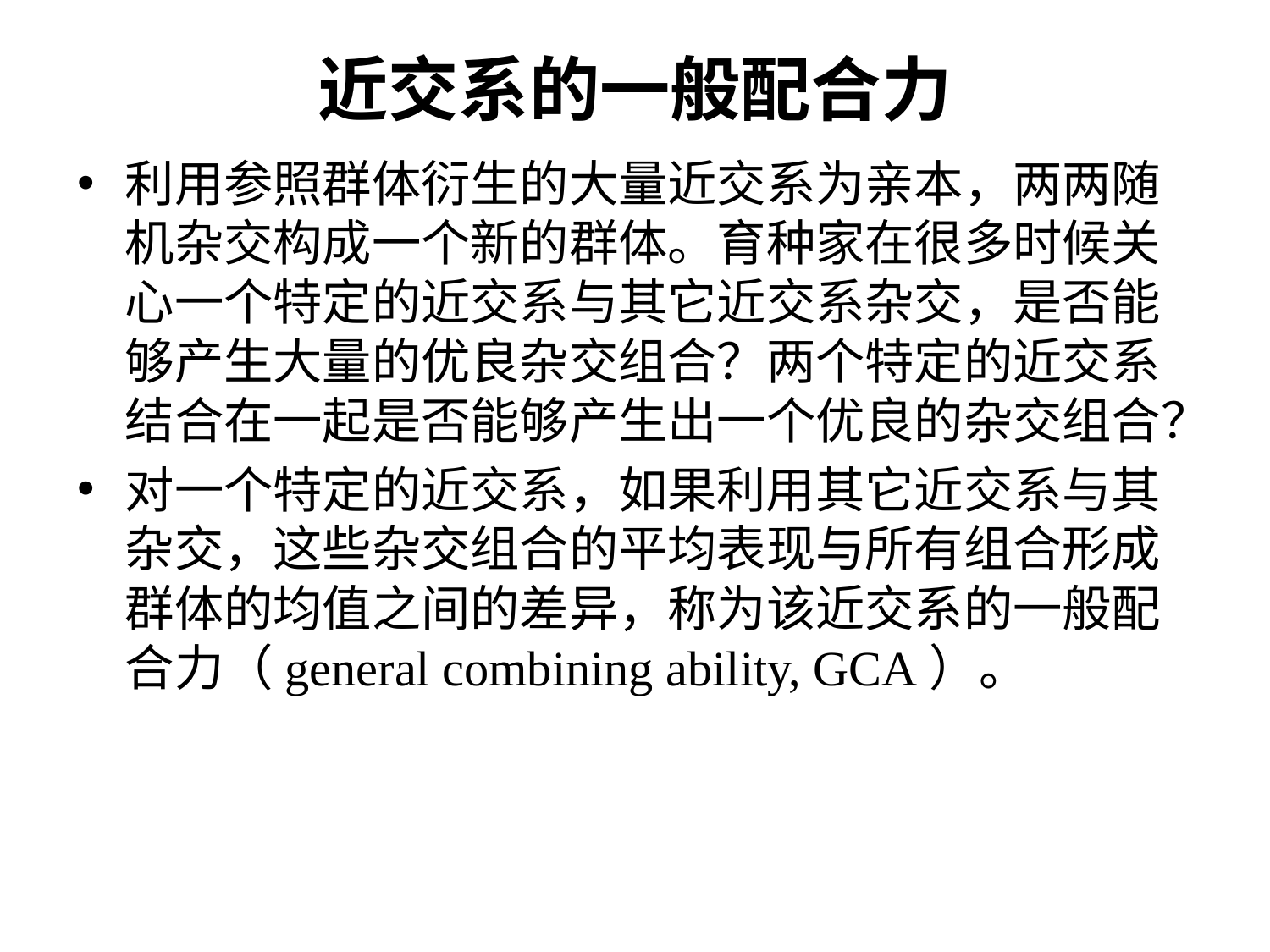

# 近交系的一般配合力
利用参照群体衍生的大量近交系为亲本，两两随机杂交构成一个新的群体。育种家在很多时候关心一个特定的近交系与其它近交系杂交，是否能够产生大量的优良杂交组合？两个特定的近交系结合在一起是否能够产生出一个优良的杂交组合？
对一个特定的近交系，如果利用其它近交系与其杂交，这些杂交组合的平均表现与所有组合形成群体的均值之间的差异，称为该近交系的一般配合力（general combining ability, GCA）。